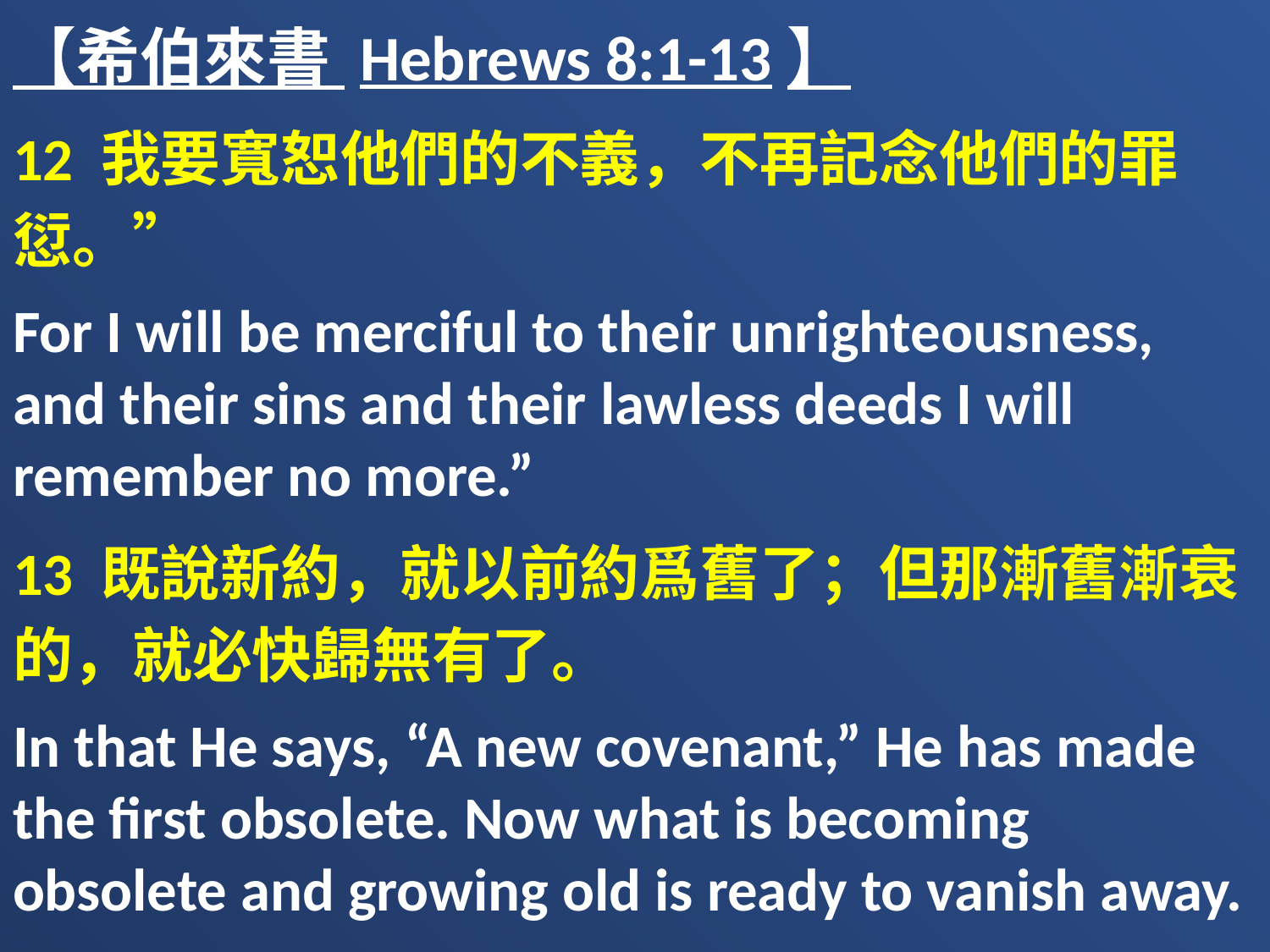

【希伯來書 Hebrews 8:1-13】
12 我要寬恕他們的不義，不再記念他們的罪愆。”
For I will be merciful to their unrighteousness, and their sins and their lawless deeds I will remember no more.”
13 既說新約，就以前約爲舊了；但那漸舊漸衰的，就必快歸無有了。
In that He says, “A new covenant,” He has made the first obsolete. Now what is becoming obsolete and growing old is ready to vanish away.